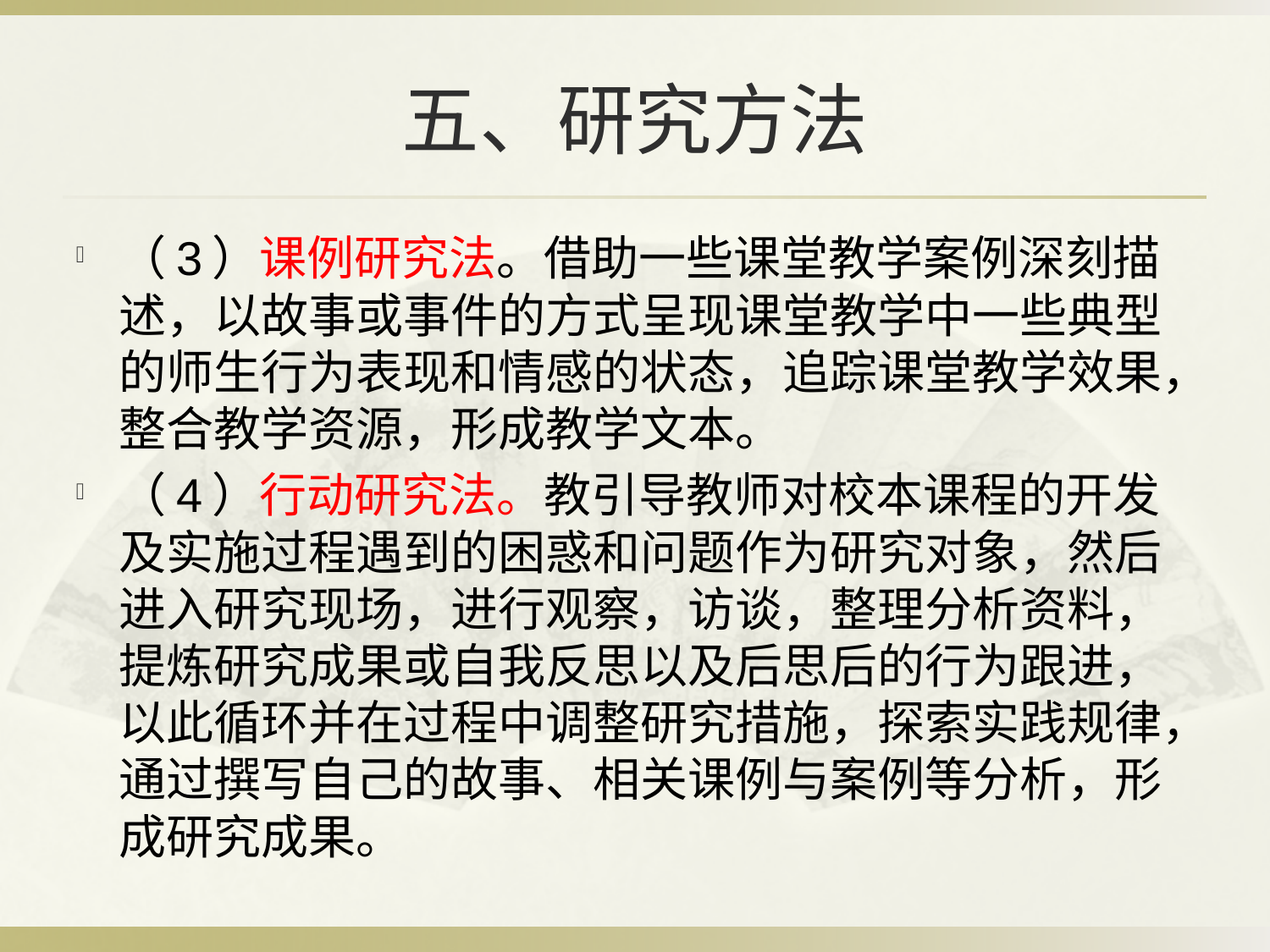

# 五、研究方法
（3）课例研究法。借助一些课堂教学案例深刻描述，以故事或事件的方式呈现课堂教学中一些典型的师生行为表现和情感的状态，追踪课堂教学效果，整合教学资源，形成教学文本。
（4）行动研究法。教引导教师对校本课程的开发及实施过程遇到的困惑和问题作为研究对象，然后进入研究现场，进行观察，访谈，整理分析资料，提炼研究成果或自我反思以及后思后的行为跟进，以此循环并在过程中调整研究措施，探索实践规律，通过撰写自己的故事、相关课例与案例等分析，形成研究成果。